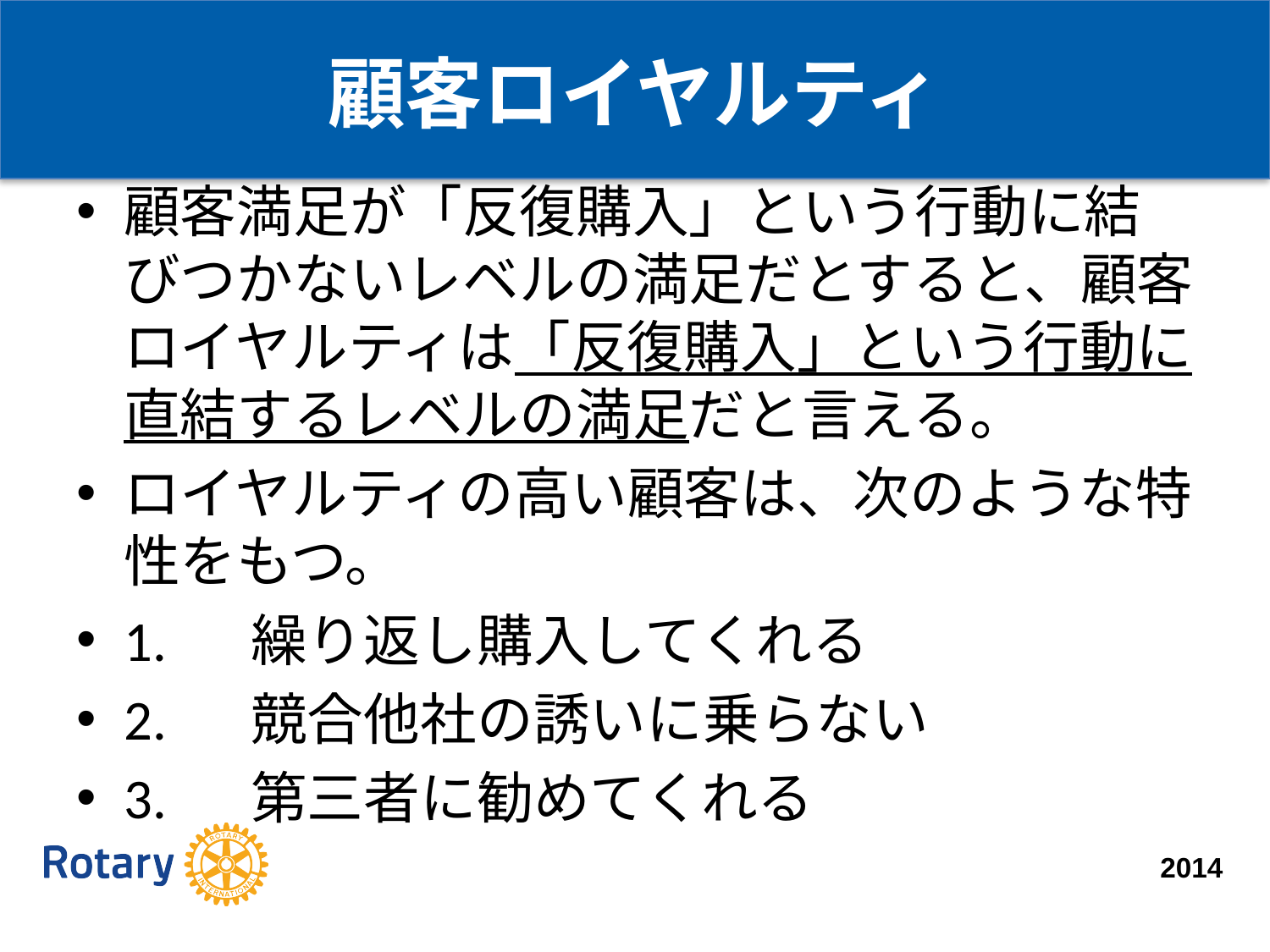

# 顧客ロイヤルティ
顧客満足が「反復購入」という行動に結びつかないレベルの満足だとすると、顧客ロイヤルティは「反復購入」という行動に直結するレベルの満足だと言える。
ロイヤルティの高い顧客は、次のような特性をもつ。
1.	繰り返し購入してくれる
2.	競合他社の誘いに乗らない
3.	第三者に勧めてくれる